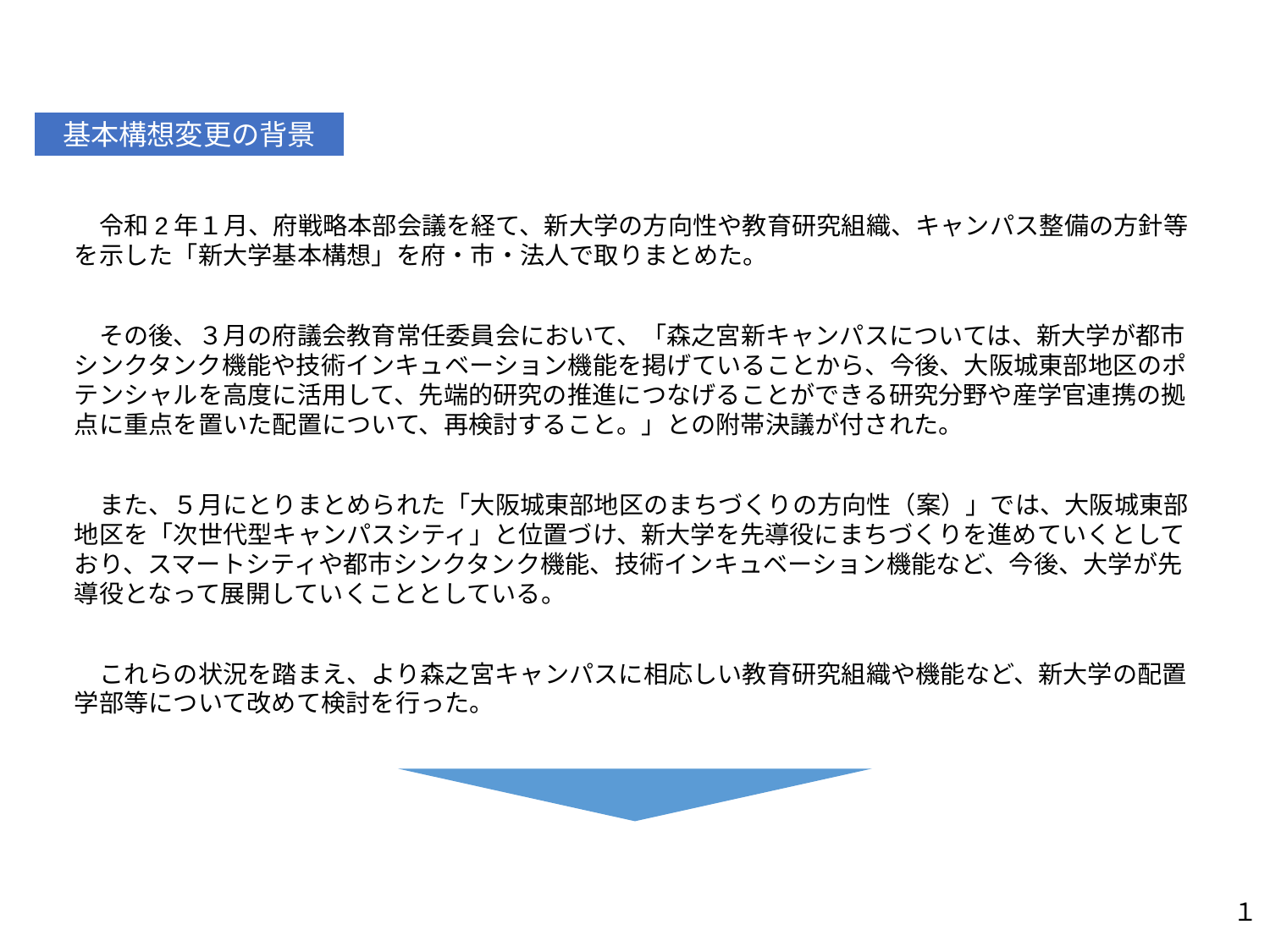

基本構想変更の背景
　令和2年１月、府戦略本部会議を経て、新大学の方向性や教育研究組織、キャンパス整備の方針等を示した「新大学基本構想」を府・市・法人で取りまとめた。

　その後、３月の府議会教育常任委員会において、「森之宮新キャンパスについては、新大学が都市シンクタンク機能や技術インキュベーション機能を掲げていることから、今後、大阪城東部地区のポテンシャルを高度に活用して、先端的研究の推進につなげることができる研究分野や産学官連携の拠点に重点を置いた配置について、再検討すること。」との附帯決議が付された。

　また、５月にとりまとめられた「大阪城東部地区のまちづくりの方向性（案）」では、大阪城東部地区を「次世代型キャンパスシティ」と位置づけ、新大学を先導役にまちづくりを進めていくとしており、スマートシティや都市シンクタンク機能、技術インキュベーション機能など、今後、大学が先導役となって展開していくこととしている。

　これらの状況を踏まえ、より森之宮キャンパスに相応しい教育研究組織や機能など、新大学の配置学部等について改めて検討を行った。

１